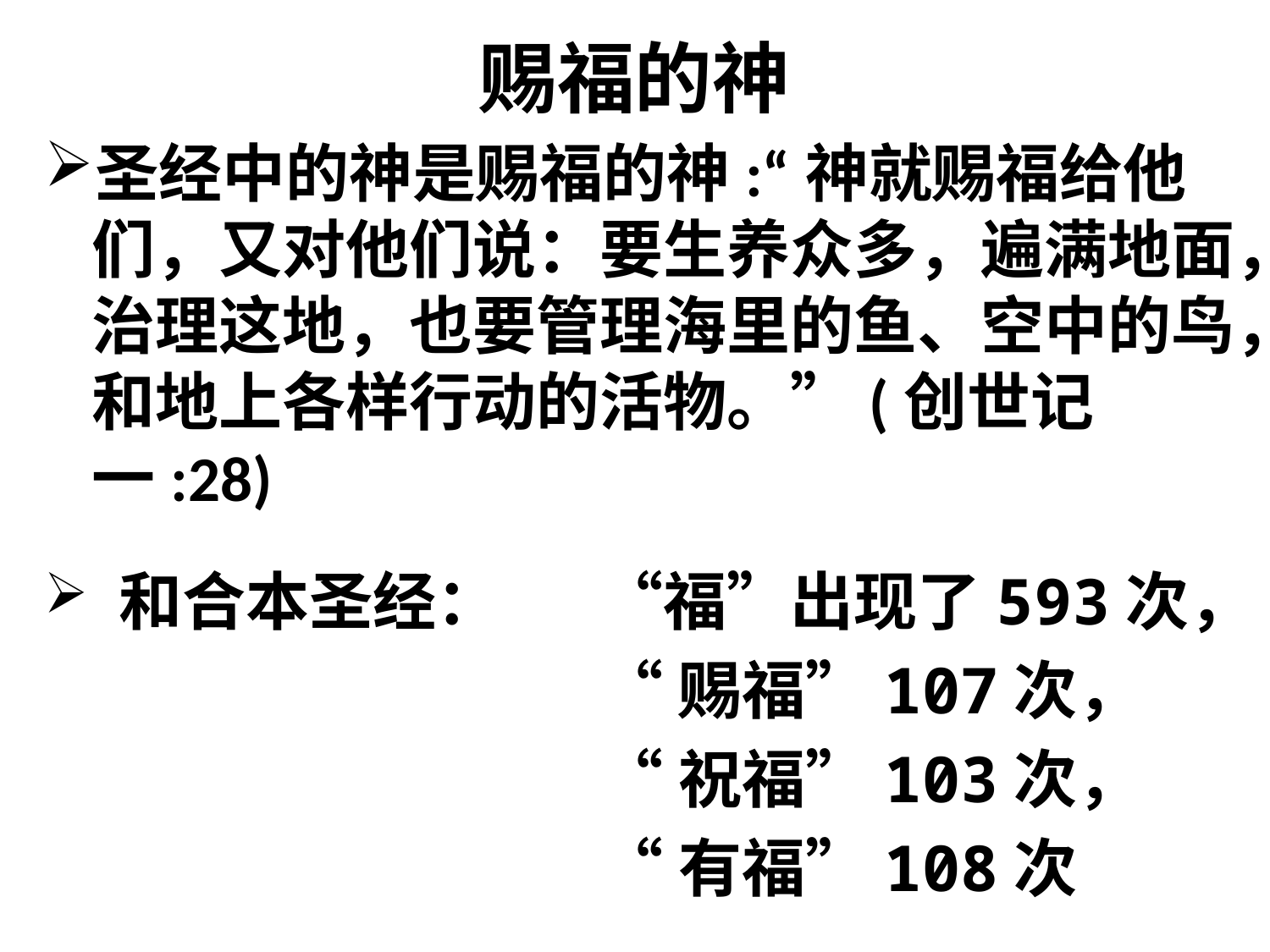

# 赐福的神
圣经中的神是赐福的神:“神就赐福给他们，又对他们说：要生养众多，遍满地面，治理这地，也要管理海里的鱼、空中的鸟，和地上各样行动的活物。”(创世记一:28)

 和合本圣经：	“福”出现了593次，
				 	“赐福”107次，
				 	“祝福”103次，
				 	“有福”108次